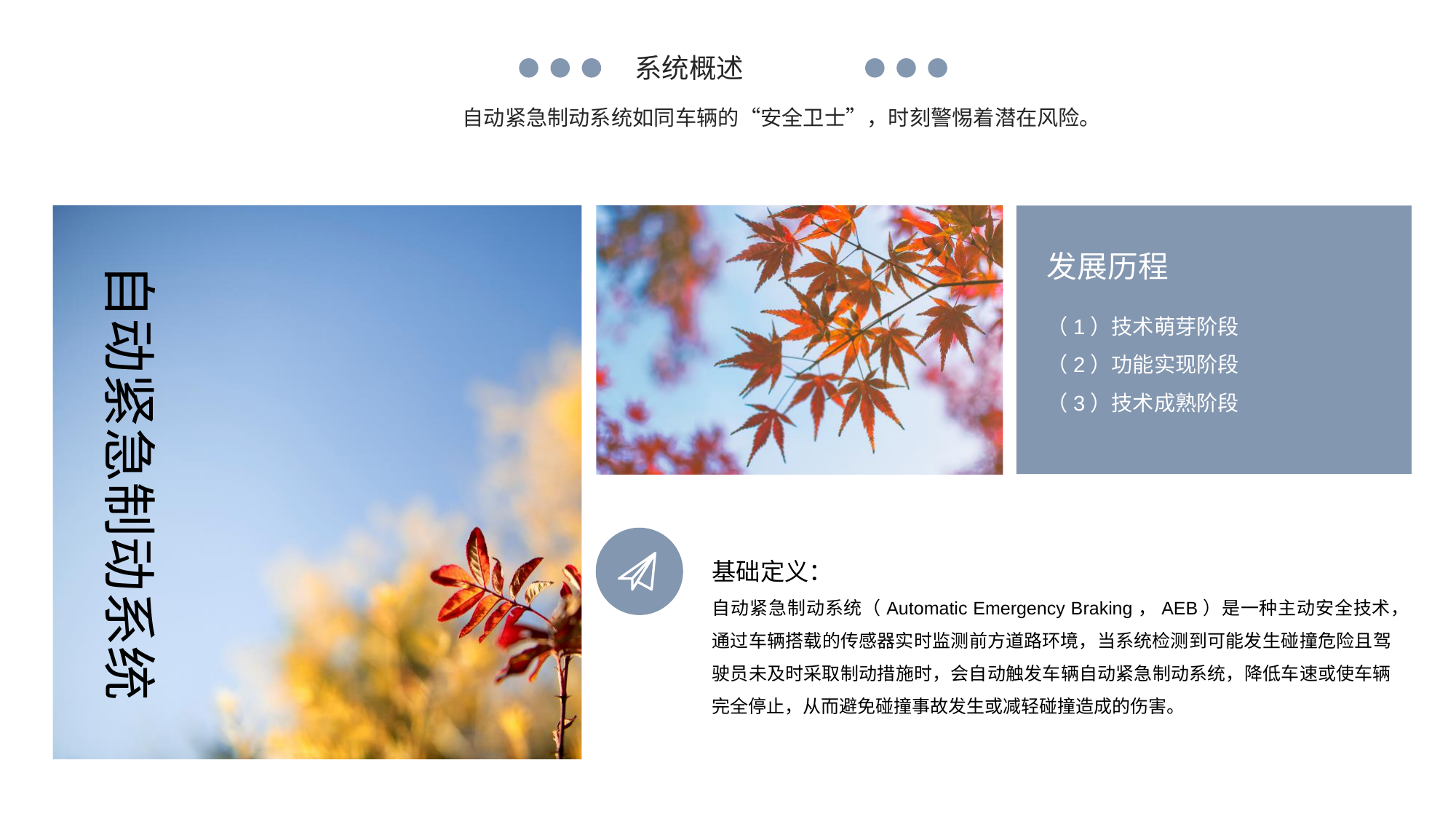

系统概述
自动紧急制动系统如同车辆的“安全卫士”，时刻警惕着潜在风险。

发展历程
自动紧急制动系统
（1）技术萌芽阶段
（2）功能实现阶段
（3）技术成熟阶段

基础定义：
自动紧急制动系统（Automatic Emergency Braking，AEB）是一种主动安全技术，通过车辆搭载的传感器实时监测前方道路环境，当系统检测到可能发生碰撞危险且驾驶员未及时采取制动措施时，会自动触发车辆自动紧急制动系统，降低车速或使车辆完全停止，从而避免碰撞事故发生或减轻碰撞造成的伤害。